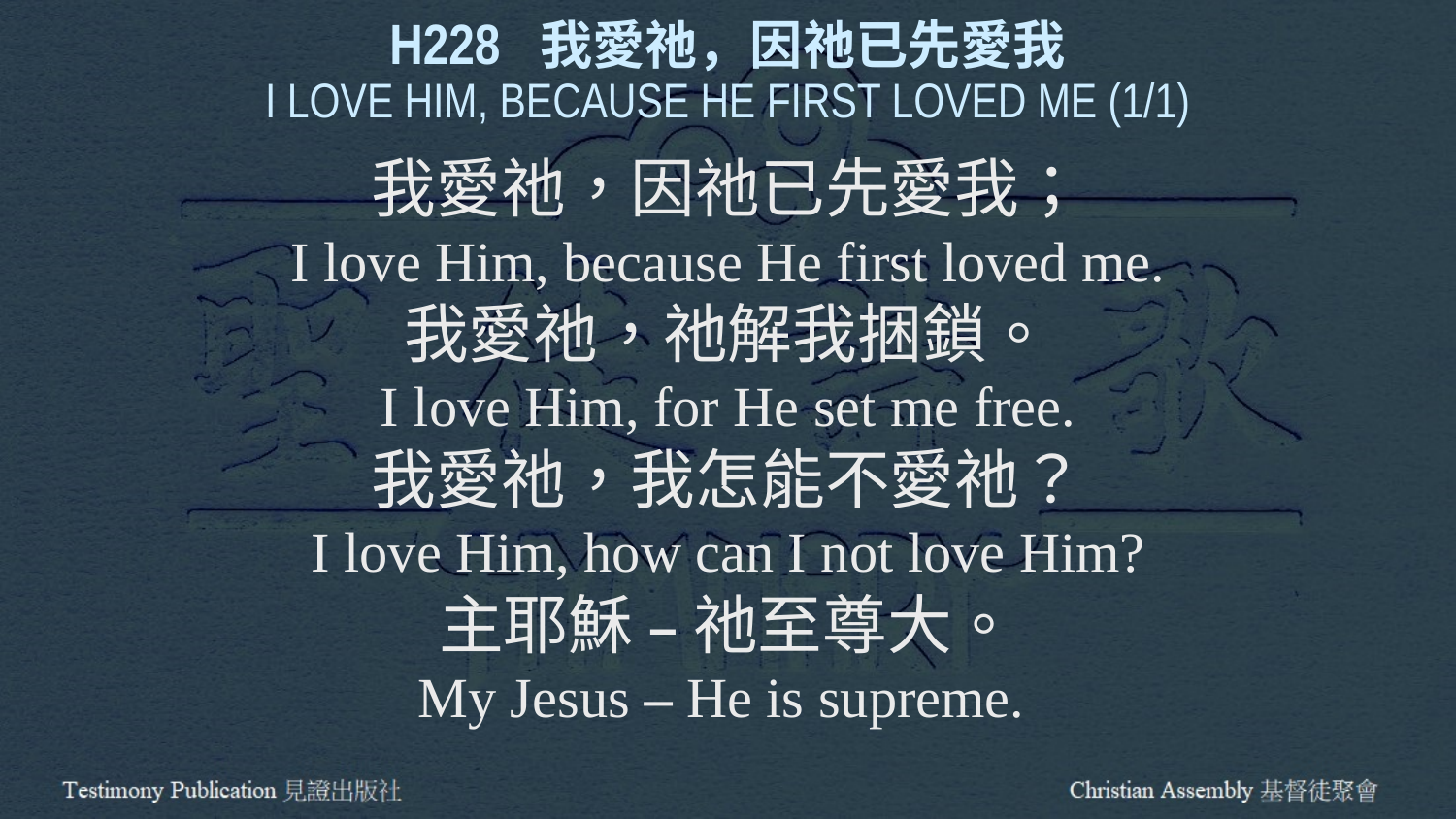

H228  我愛祂，因祂已先愛我
I LOVE HIM, BECAUSE HE FIRST LOVED ME (1/1)
我愛祂，因祂已先愛我；
I love Him, because He first loved me.
我愛祂，祂解我捆鎖。
I love Him, for He set me free.
我愛祂，我怎能不愛祂？
I love Him, how can I not love Him?
主耶穌 – 祂至尊大。
My Jesus – He is supreme.